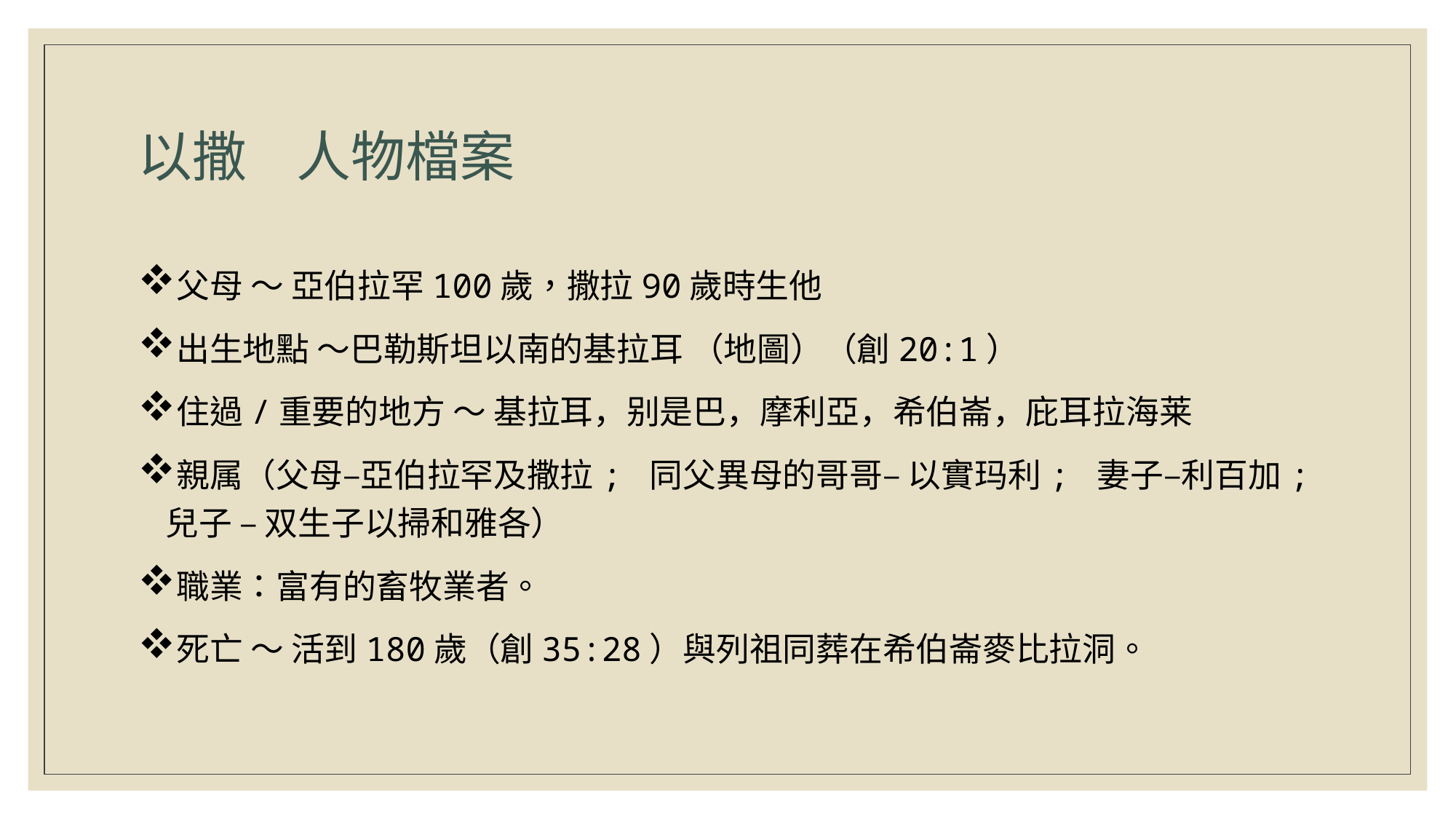

# 以撒    人物檔案
父母 ～ 亞伯拉罕100歲，撒拉90歲時生他
出生地點 ～巴勒斯坦以南的基拉耳 （地圖）（創20:1）
住過/重要的地方 ～ 基拉耳，别是巴，摩利亞，希伯崙，庇耳拉海莱
親属（父母–亞伯拉罕及撒拉; 同父異母的哥哥– 以實玛利; 妻子–利百加; 兒子 – 双生子以掃和雅各）
職業：富有的畜牧業者。
死亡 ～ 活到180歲（創35:28）與列祖同葬在希伯崙麥比拉洞。